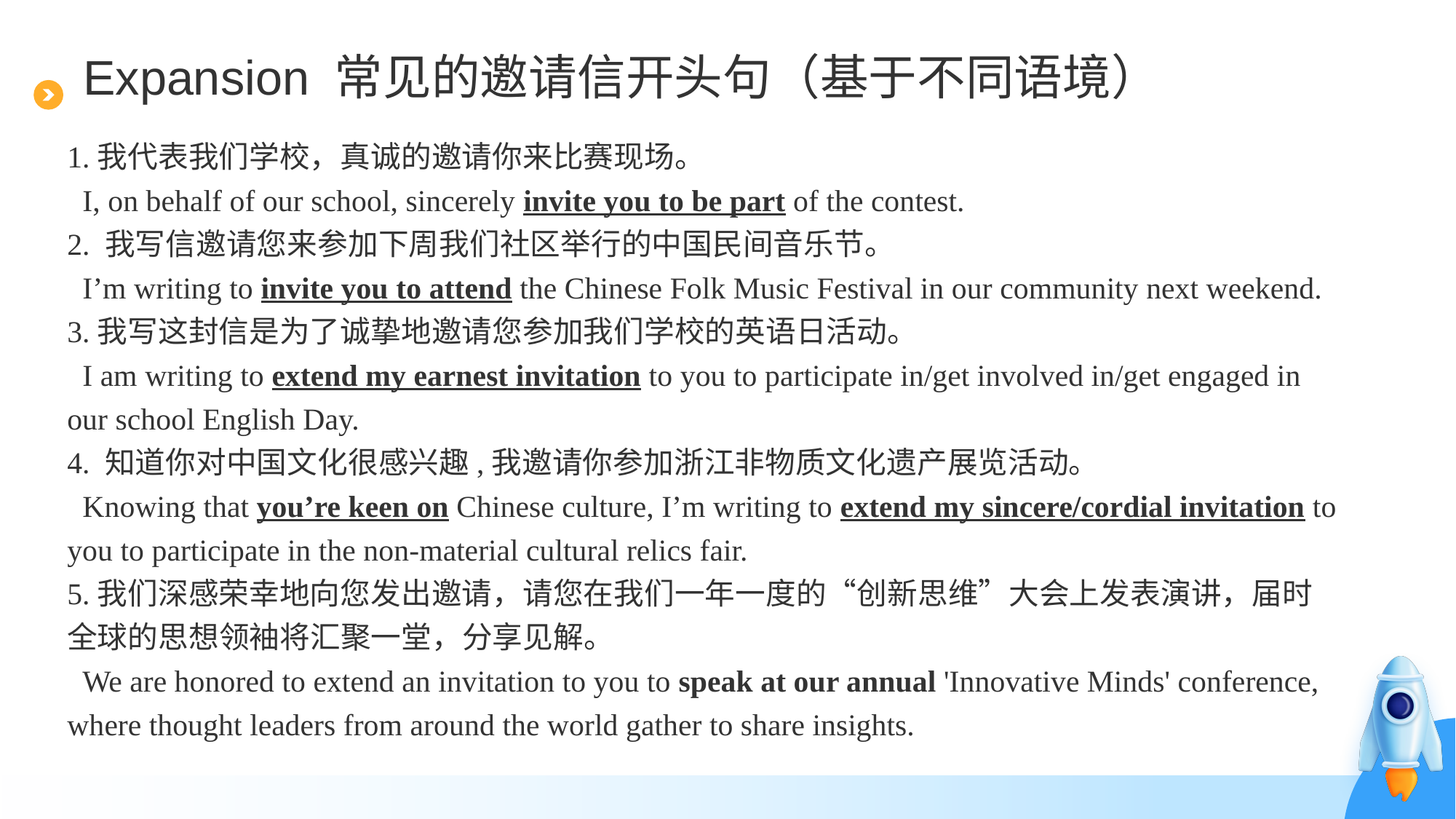

# Expansion 常见的邀请信开头句（基于不同语境）
1.我代表我们学校，真诚的邀请你来比赛现场。
  I, on behalf of our school, sincerely invite you to be part of the contest.
2. 我写信邀请您来参加下周我们社区举行的中国民间音乐节。
  I’m writing to invite you to attend the Chinese Folk Music Festival in our community next weekend.
3.我写这封信是为了诚挚地邀请您参加我们学校的英语日活动。
  I am writing to extend my earnest invitation to you to participate in/get involved in/get engaged in our school English Day.
4. 知道你对中国文化很感兴趣,我邀请你参加浙江非物质文化遗产展览活动。
  Knowing that you’re keen on Chinese culture, I’m writing to extend my sincere/cordial invitation to you to participate in the non-material cultural relics fair.
5.我们深感荣幸地向您发出邀请，请您在我们一年一度的“创新思维”大会上发表演讲，届时全球的思想领袖将汇聚一堂，分享见解。
  We are honored to extend an invitation to you to speak at our annual 'Innovative Minds' conference, where thought leaders from around the world gather to share insights.